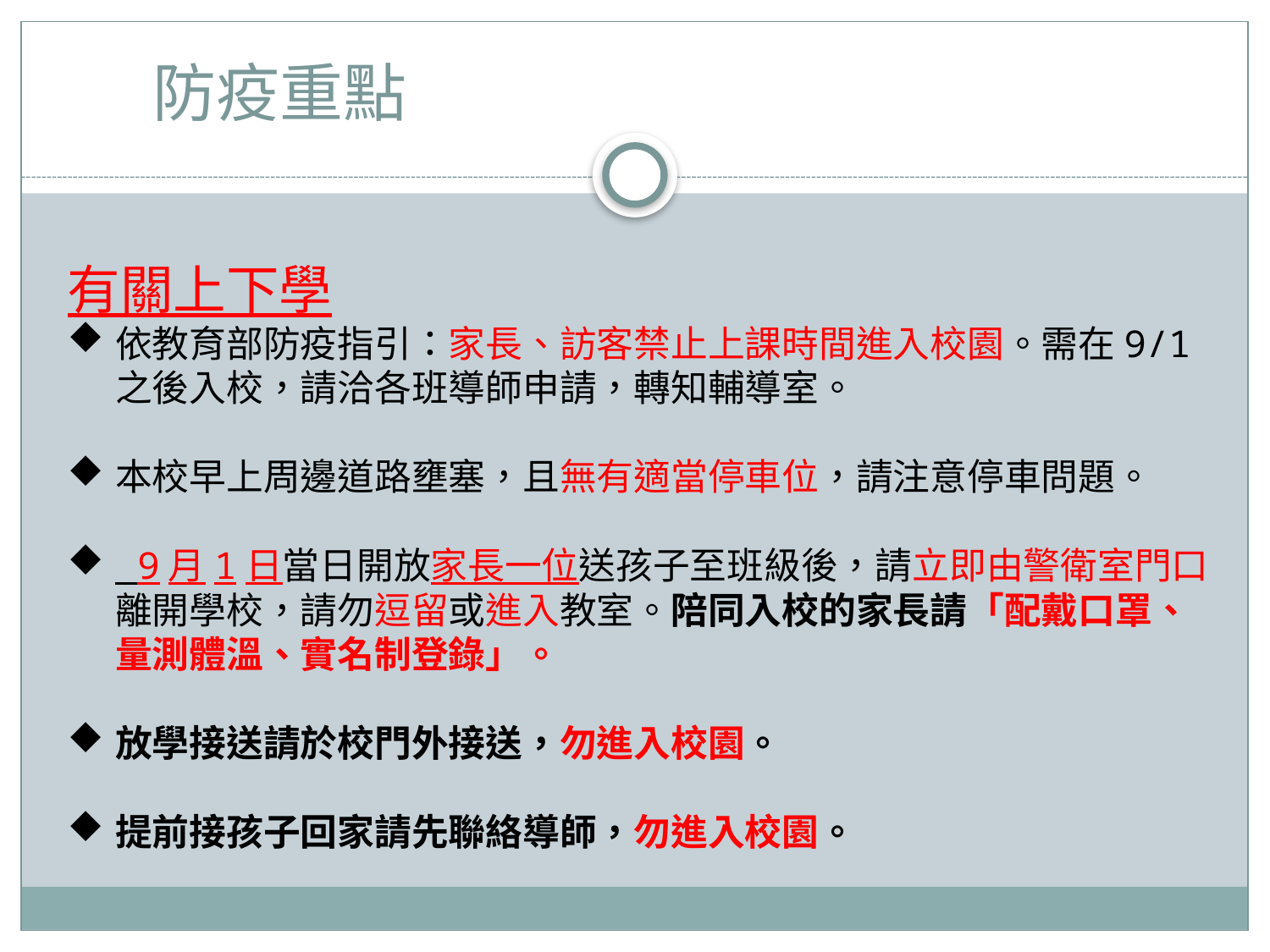

# 防疫重點
有關上下學
依教育部防疫指引：家長、訪客禁止上課時間進入校園。需在9/1之後入校，請洽各班導師申請，轉知輔導室。

本校早上周邊道路壅塞，且無有適當停車位，請注意停車問題。

 9月1日當日開放家長一位送孩子至班級後，請立即由警衛室門口離開學校，請勿逗留或進入教室。陪同入校的家長請「配戴口罩、量測體溫、實名制登錄」。

放學接送請於校門外接送，勿進入校園。

提前接孩子回家請先聯絡導師，勿進入校園。